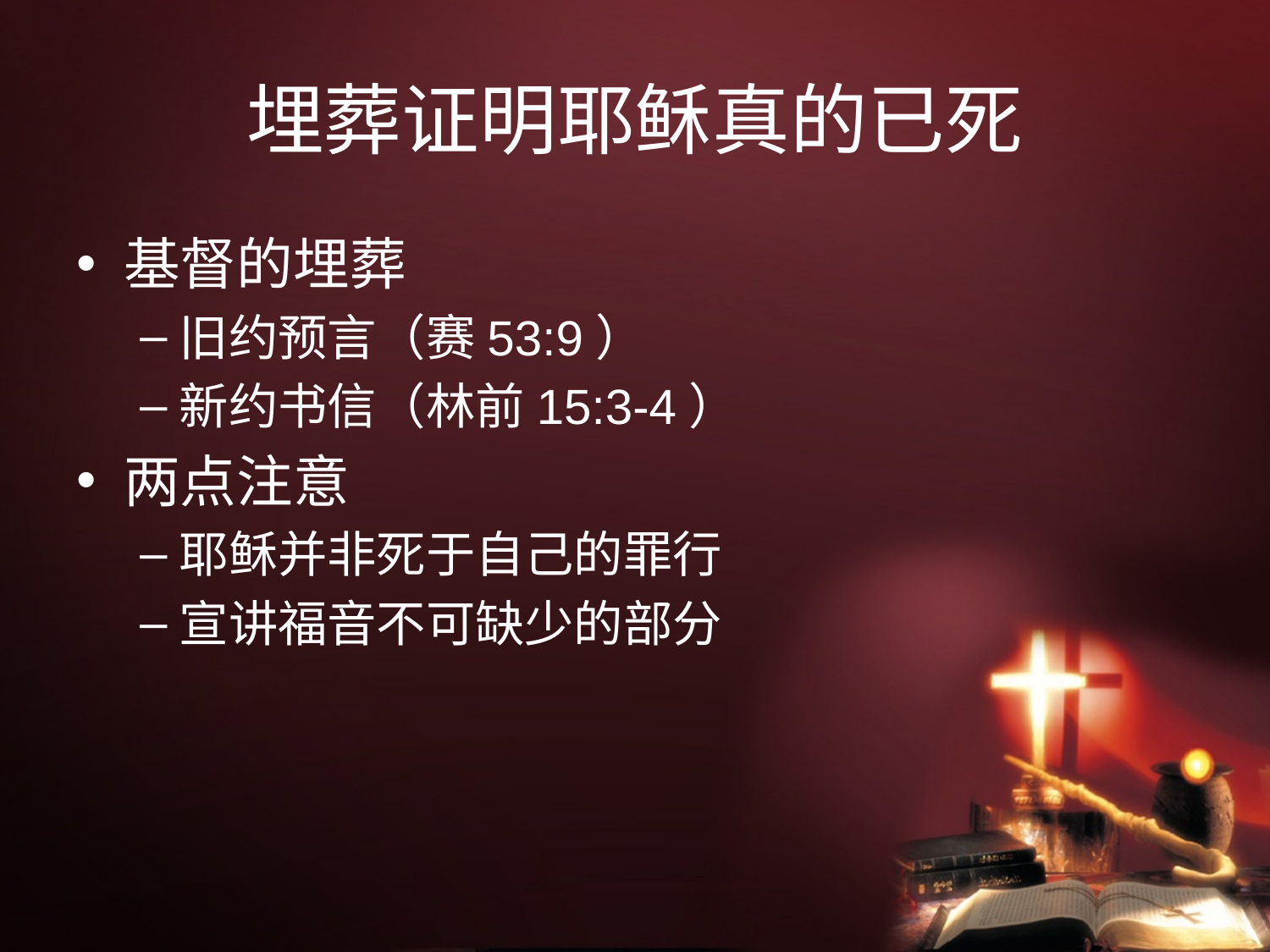

# 埋葬证明耶稣真的已死
基督的埋葬
旧约预言（赛53:9）
新约书信（林前15:3-4）
两点注意
耶稣并非死于自己的罪行
宣讲福音不可缺少的部分